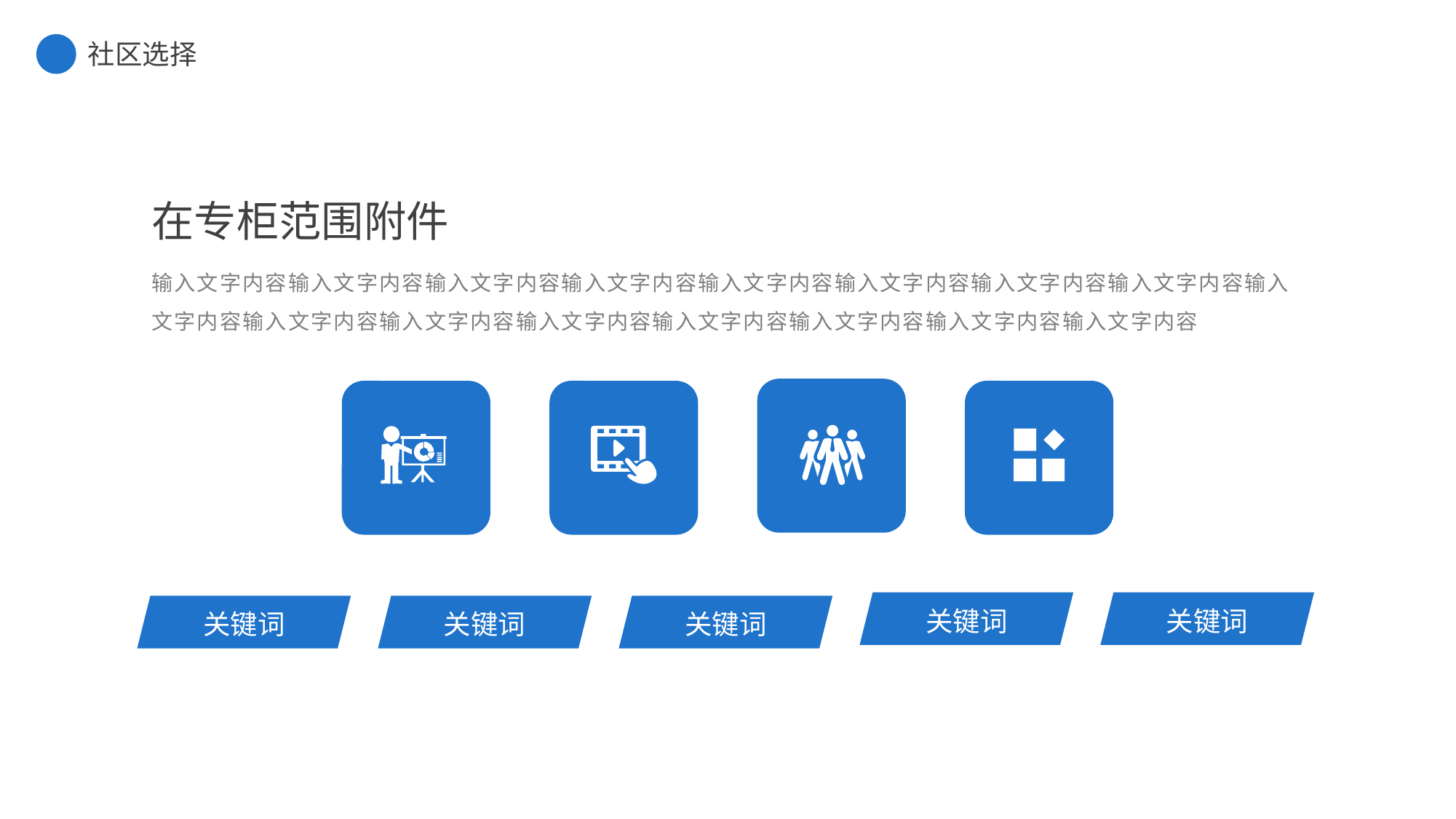

社区选择

在专柜范围附件
输入文字内容输入文字内容输入文字内容输入文字内容输入文字内容输入文字内容输入文字内容输入文字内容输入文字内容输入文字内容输入文字内容输入文字内容输入文字内容输入文字内容输入文字内容输入文字内容

关键词
关键词
关键词
关键词
关键词